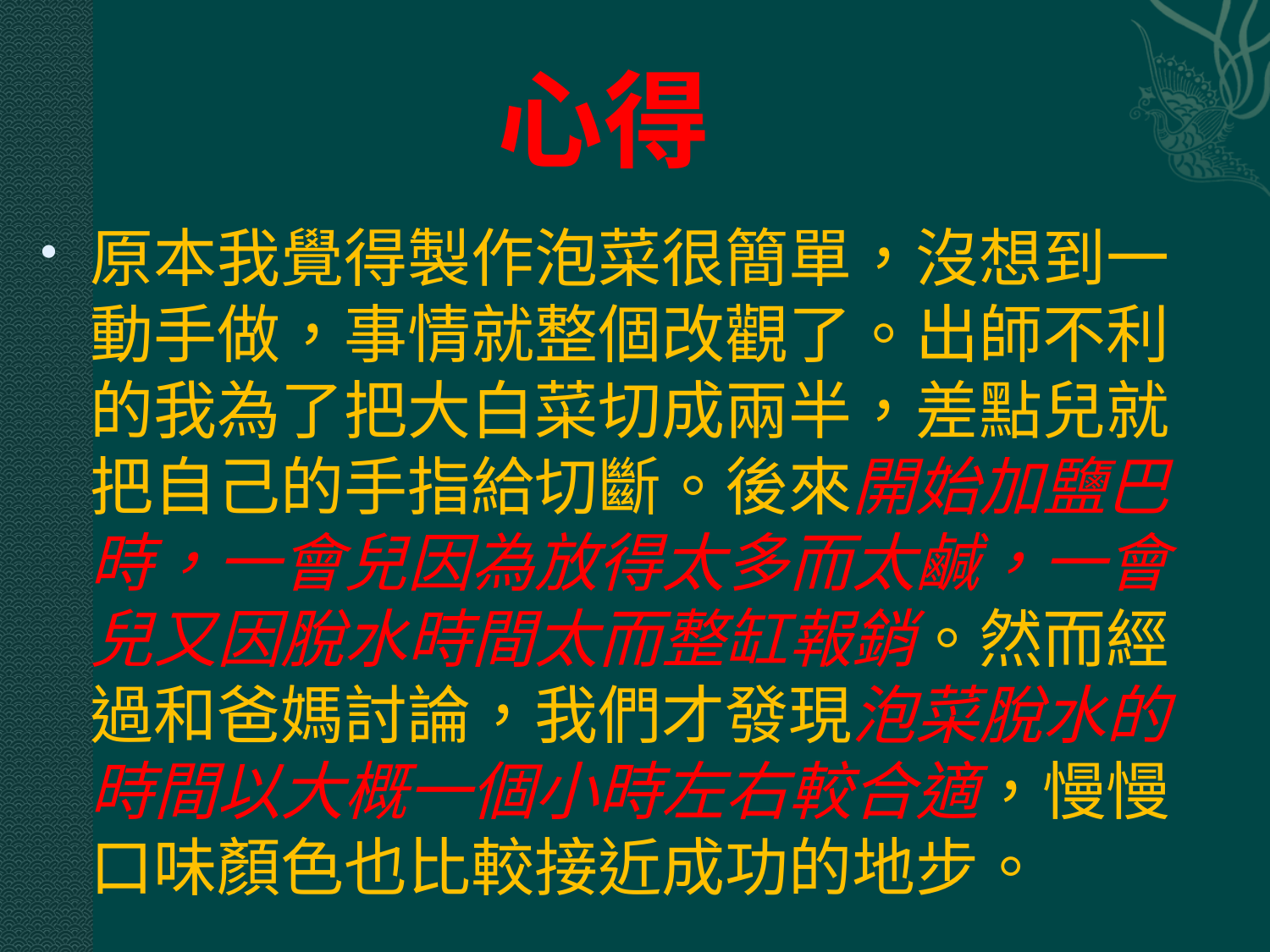

# 心得
原本我覺得製作泡菜很簡單，沒想到一動手做，事情就整個改觀了。出師不利的我為了把大白菜切成兩半，差點兒就把自己的手指給切斷。後來開始加鹽巴時，一會兒因為放得太多而太鹹，一會兒又因脫水時間太而整缸報銷。然而經過和爸媽討論，我們才發現泡菜脫水的時間以大概一個小時左右較合適，慢慢口味顏色也比較接近成功的地步。